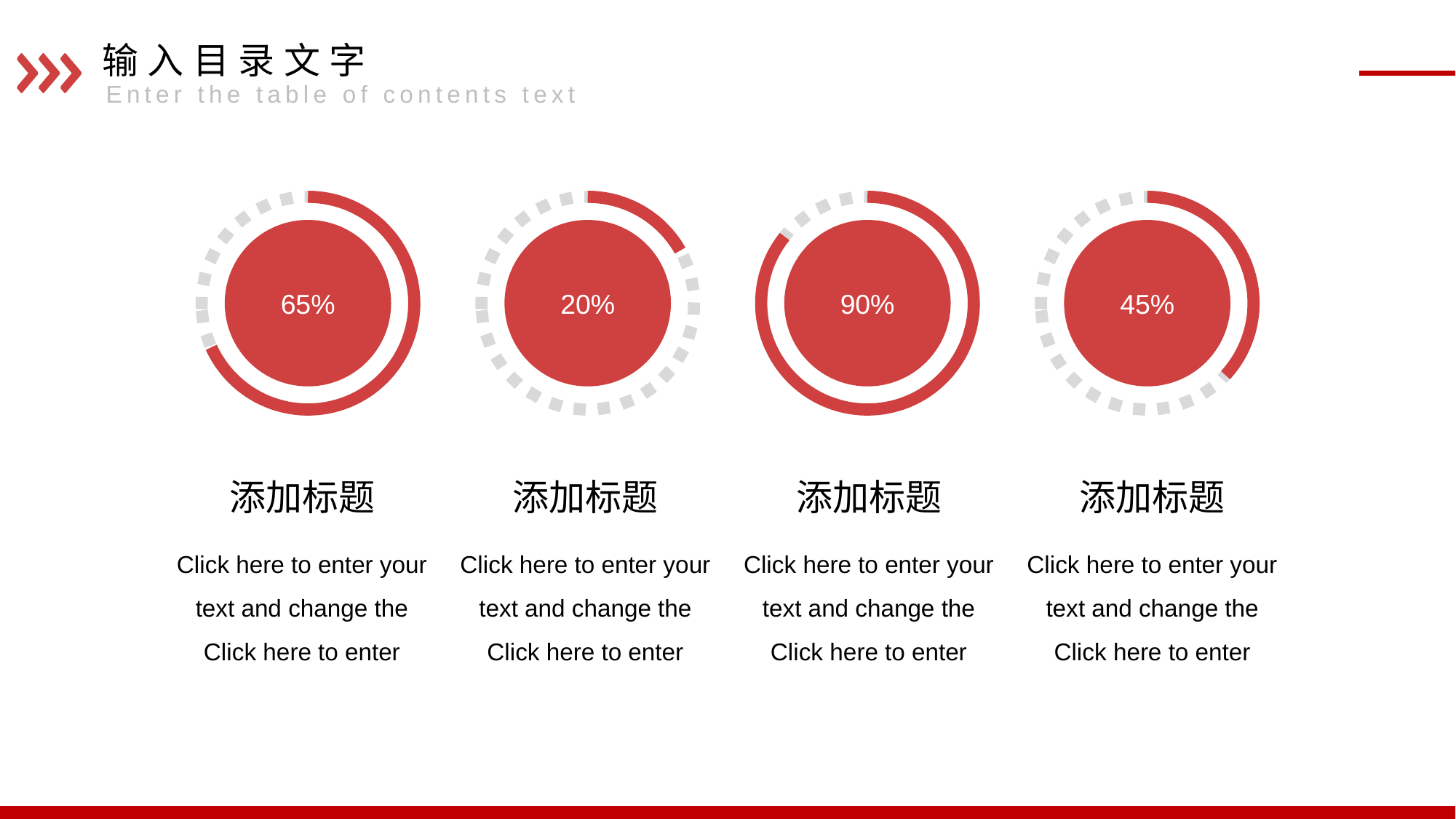

输入目录文字
Enter the table of contents text

65%
20%
90%
45%
添加标题
Click here to enter your text and change the Click here to enter
添加标题
Click here to enter your text and change the Click here to enter
添加标题
Click here to enter your text and change the Click here to enter
添加标题
Click here to enter your text and change the Click here to enter